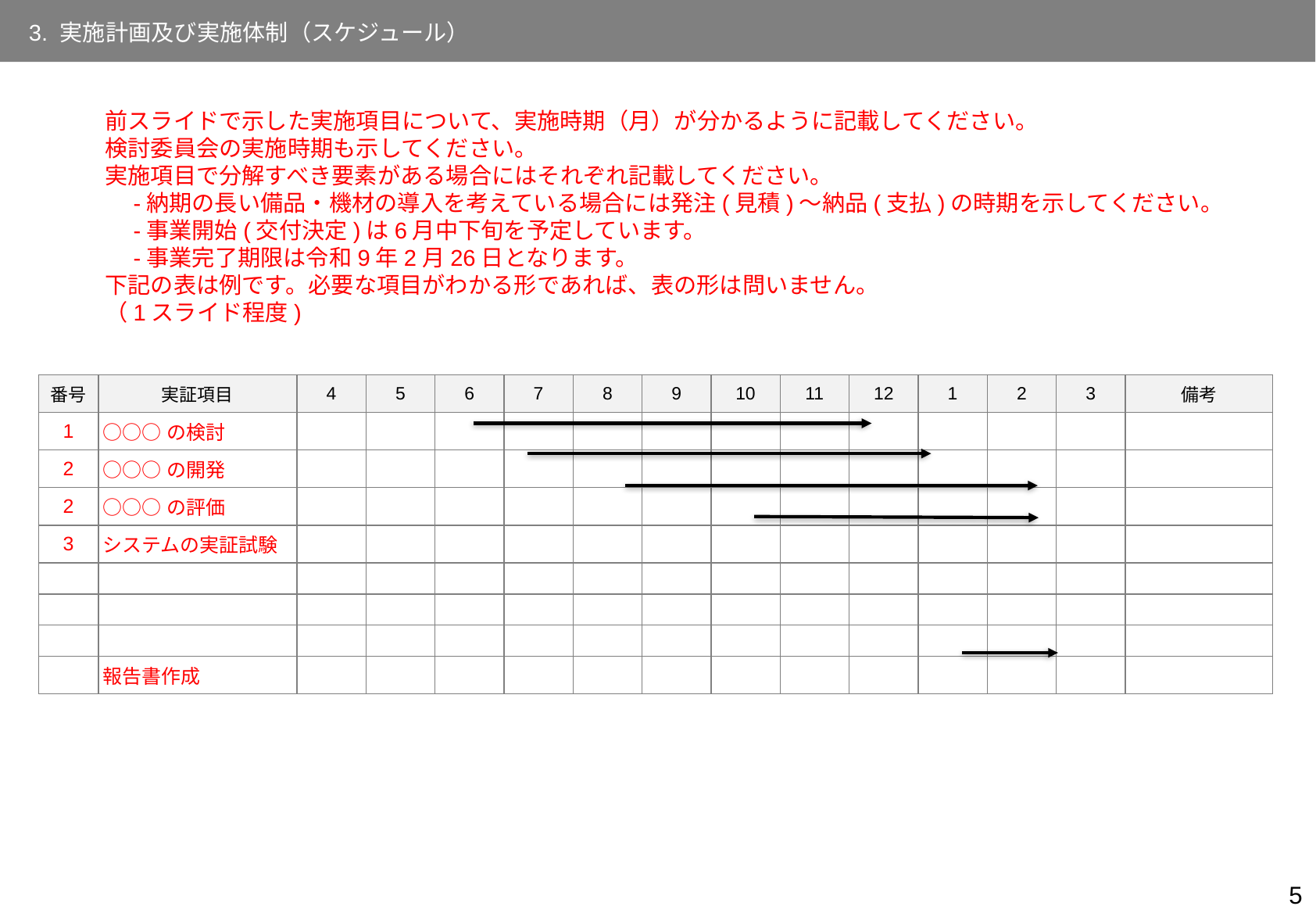

3. 実施計画及び実施体制（スケジュール）
前スライドで示した実施項目について、実施時期（月）が分かるように記載してください。
検討委員会の実施時期も示してください。
実施項目で分解すべき要素がある場合にはそれぞれ記載してください。
　-納期の長い備品・機材の導入を考えている場合には発注(見積)～納品(支払)の時期を示してください。
　-事業開始(交付決定)は6月中下旬を予定しています。
　-事業完了期限は令和9年2月26日となります。
下記の表は例です。必要な項目がわかる形であれば、表の形は問いません。
（1スライド程度)
| 番号 | 実証項目 | 4 | 5 | 6 | 7 | 8 | 9 | 10 | 11 | 12 | 1 | 2 | 3 | 備考 |
| --- | --- | --- | --- | --- | --- | --- | --- | --- | --- | --- | --- | --- | --- | --- |
| 1 | ○○○の検討 |  |  |  |  |  |  |  |  |  |  |  |  |  |
| 2 | ○○○の開発 |  |  |  |  |  |  |  |  |  |  |  |  |  |
| 2 | ○○○の評価 |  |  |  |  |  |  |  |  |  |  |  |  |  |
| 3 | システムの実証試験 |  |  |  |  |  |  |  |  |  |  |  |  |  |
|  |  |  |  |  |  |  |  |  |  |  |  |  |  |  |
|  |  |  |  |  |  |  |  |  |  |  |  |  |  |  |
|  |  |  |  |  |  |  |  |  |  |  |  |  |  |  |
|  | 報告書作成 |  |  |  |  |  |  |  |  |  |  |  |  |  |
5